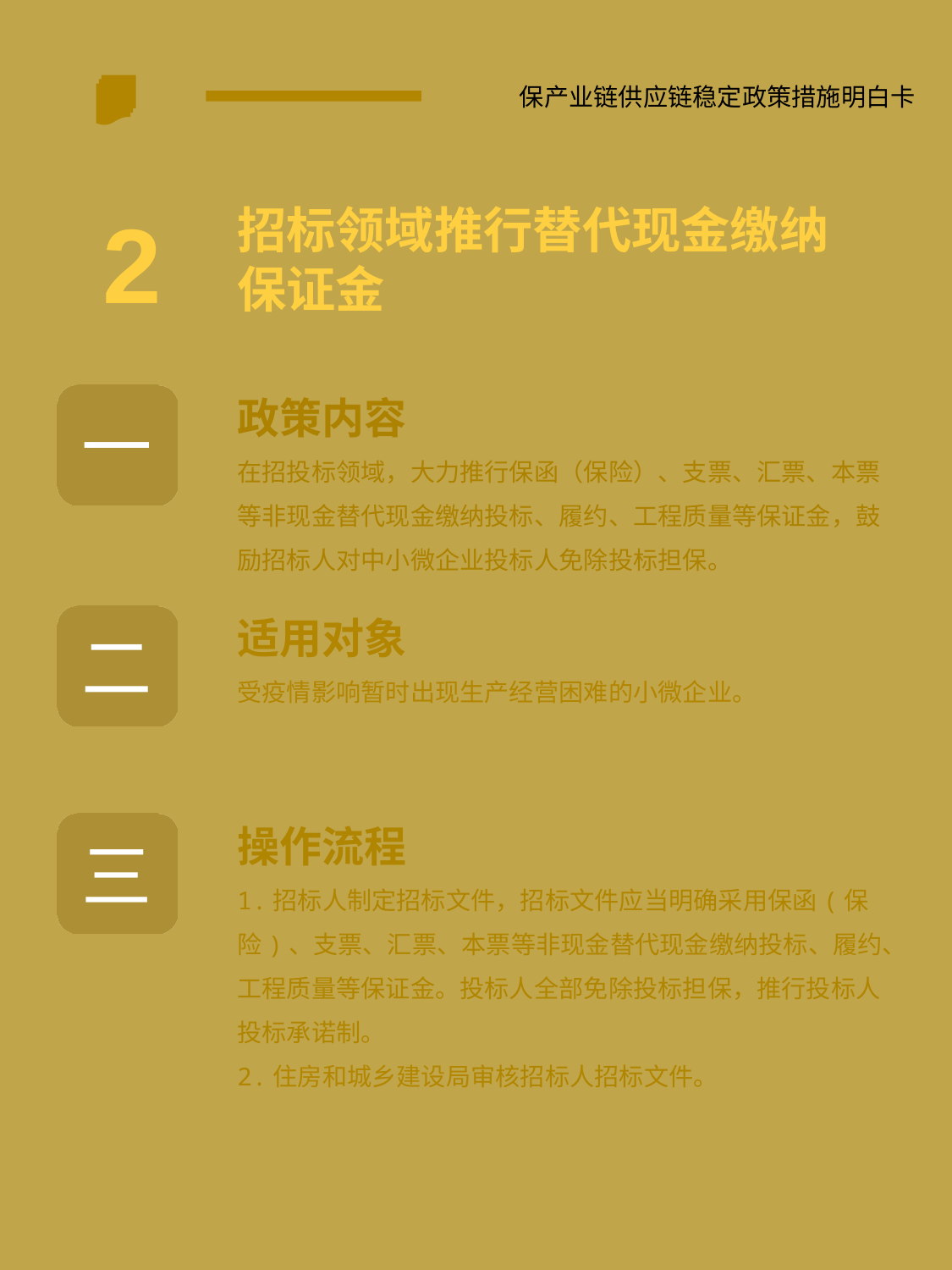

保产业链供应链稳定政策措施明白卡

2
招标领域推行替代现金缴纳保证金
一
政策内容
在招投标领域，大力推行保函（保险）、支票、汇票、本票等非现金替代现金缴纳投标、履约、工程质量等保证金，鼓励招标人对中小微企业投标人免除投标担保。
适用对象
受疫情影响暂时出现生产经营困难的小微企业。
二
三
操作流程
1.招标人制定招标文件，招标文件应当明确采用保函(保险)、支票、汇票、本票等非现金替代现金缴纳投标、履约、工程质量等保证金。投标人全部免除投标担保，推行投标人投标承诺制。
2.住房和城乡建设局审核招标人招标文件。